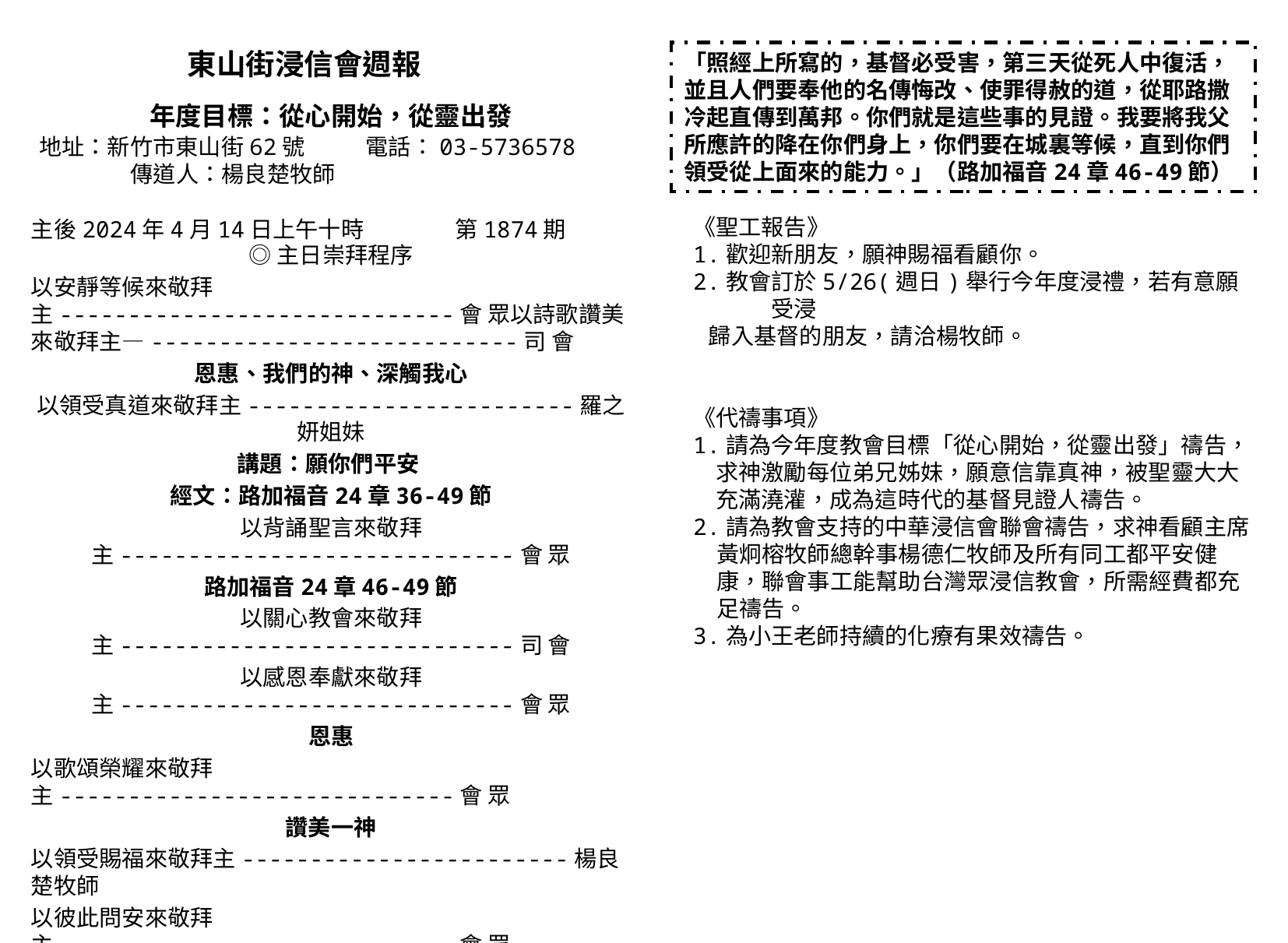

東山街浸信會週報

年度目標：從心開始，從靈出發

「照經上所寫的，基督必受害，第三天從死人中復活，並且人們要奉他的名傳悔改、使罪得赦的道，從耶路撒冷起直傳到萬邦。你們就是這些事的見證。我要將我父所應許的降在你們身上，你們要在城裏等候，直到你們領受從上面來的能力。」（路加福音24章46-49節）

地址：新竹市東山街62號            電話：03-5736578
                 傳道人：楊良楚牧師
《聖工報告》
1.歡迎新朋友，願神賜福看顧你。
2.教會訂於5/26(週日)舉行今年度浸禮，若有意願受浸
  歸入基督的朋友，請洽楊牧師。

《代禱事項》
1.請為今年度教會目標「從心開始，從靈出發」禱告，求神激勵每位弟兄姊妹，願意信靠真神，被聖靈大大充滿澆灌，成為這時代的基督見證人禱告。
2.請為教會支持的中華浸信會聯會禱告，求神看顧主席黃炯榕牧師總幹事楊德仁牧師及所有同工都平安健康，聯會事工能幫助台灣眾浸信教會，所需經費都充足禱告。
3.為小王老師持續的化療有果效禱告。
主後2024年4月14日上午十時                  第1874期
◎主日崇拜程序
以安靜等候來敬拜主-----------------------------會 眾以詩歌讚美來敬拜主—---------------------------司 會
恩惠、我們的神、深觸我心
以領受真道來敬拜主------------------------羅之妍姐妹
講題：願你們平安
經文：路加福音24章36-49節
以背誦聖言來敬拜主-----------------------------會 眾
路加福音24章46-49節
以關心教會來敬拜主-----------------------------司 會
以感恩奉獻來敬拜主-----------------------------會 眾
恩惠
以歌頌榮耀來敬拜主-----------------------------會 眾
讚美一神
以領受賜福來敬拜主------------------------楊良楚牧師
以彼此問安來敬拜主-----------------------------會 眾
愛我們的家